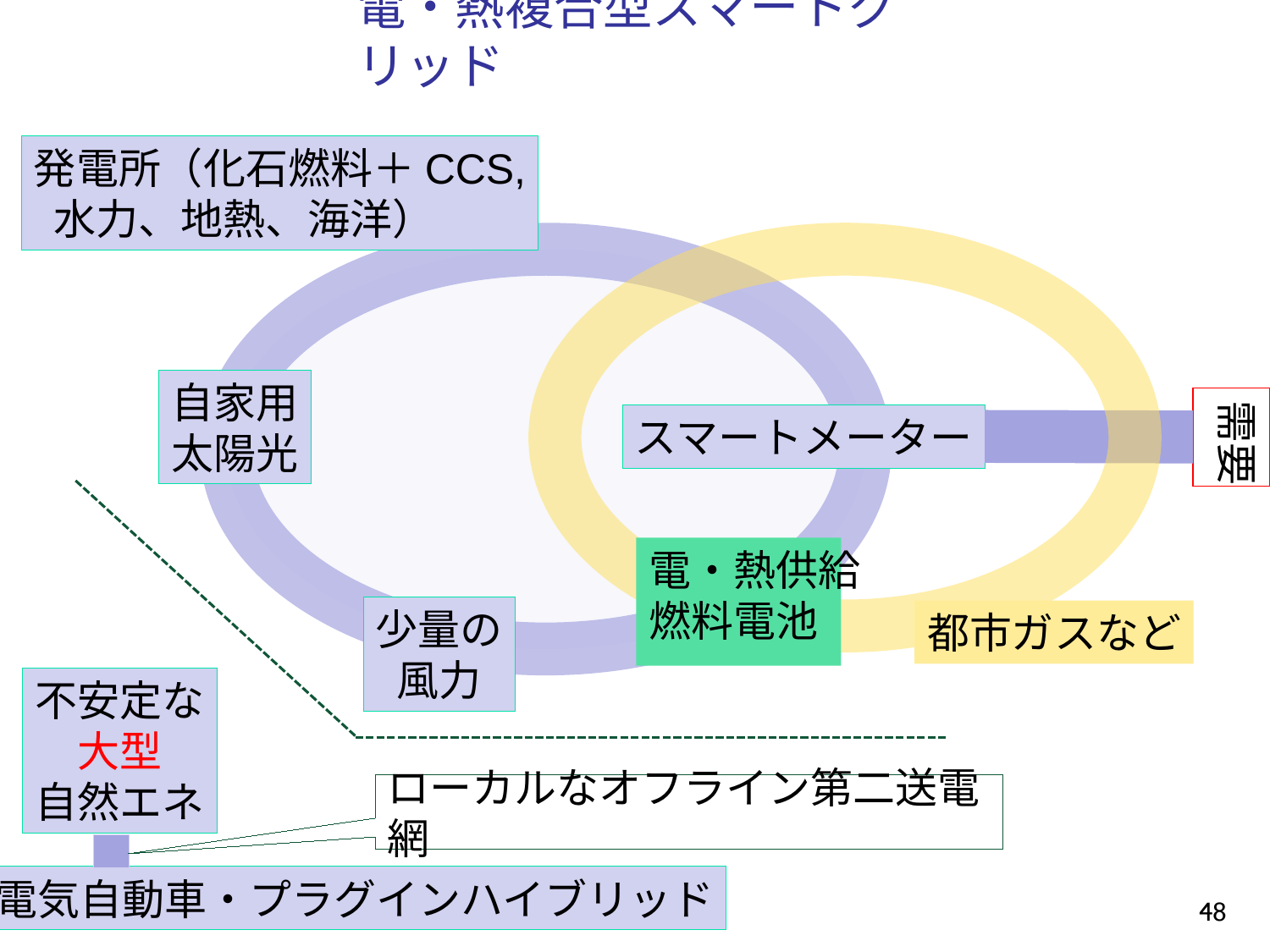

電・熱複合型スマートグリッド
発電所（化石燃料＋CCS,
 水力、地熱、海洋）

自家用
太陽光
需要
スマートメーター
電・熱供給
燃料電池
少量の
風力
都市ガスなど
不安定な
大型
自然エネ
ローカルなオフライン第二送電網

電気自動車・プラグインハイブリッド
48